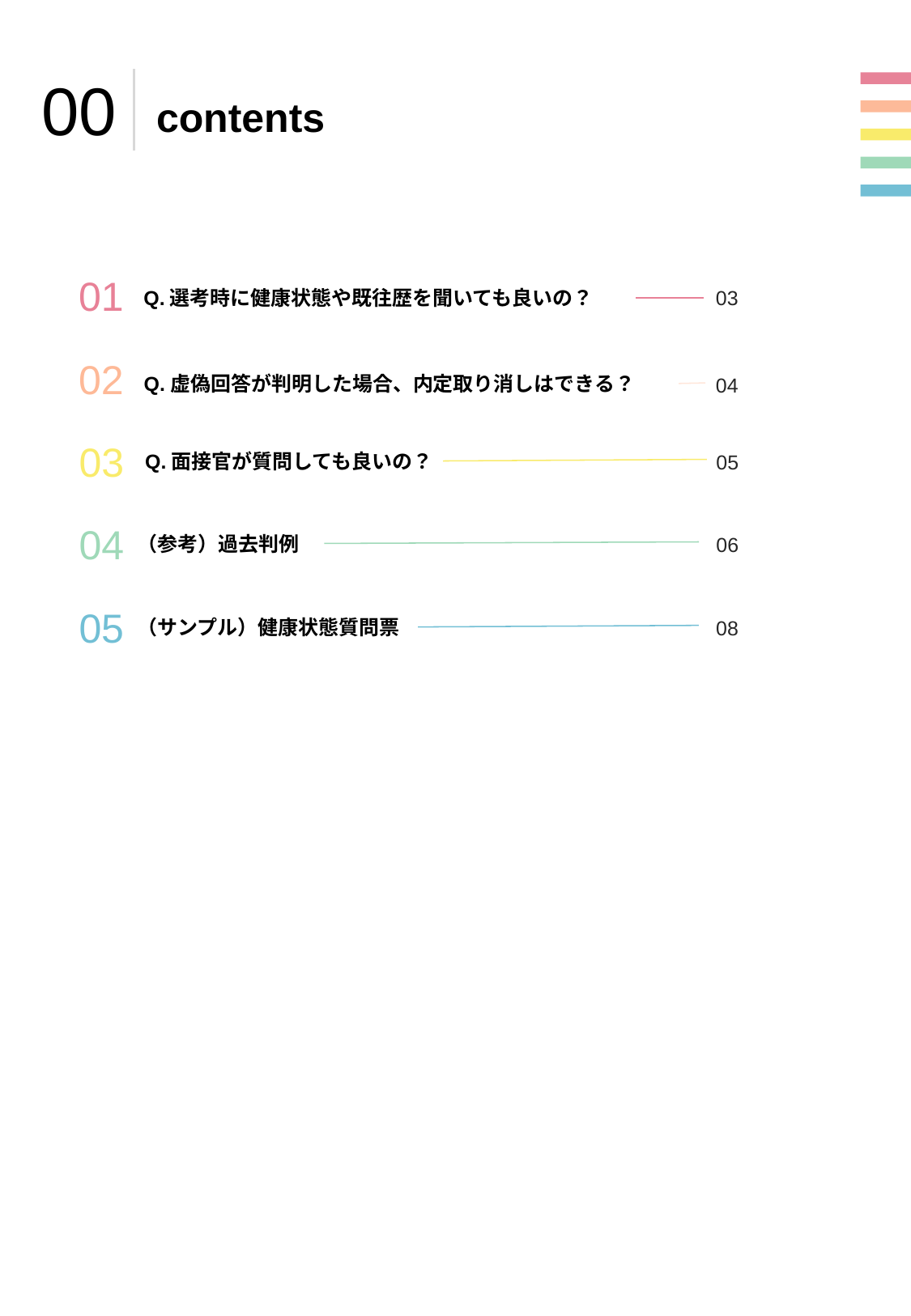

00
contents

01
Q.選考時に健康状態や既往歴を聞いても良いの？
03
02
Q.虚偽回答が判明した場合、内定取り消しはできる？
04
03
05
Q.面接官が質問しても良いの？
04
06
（参考）過去判例
05
08
（サンプル）健康状態質問票